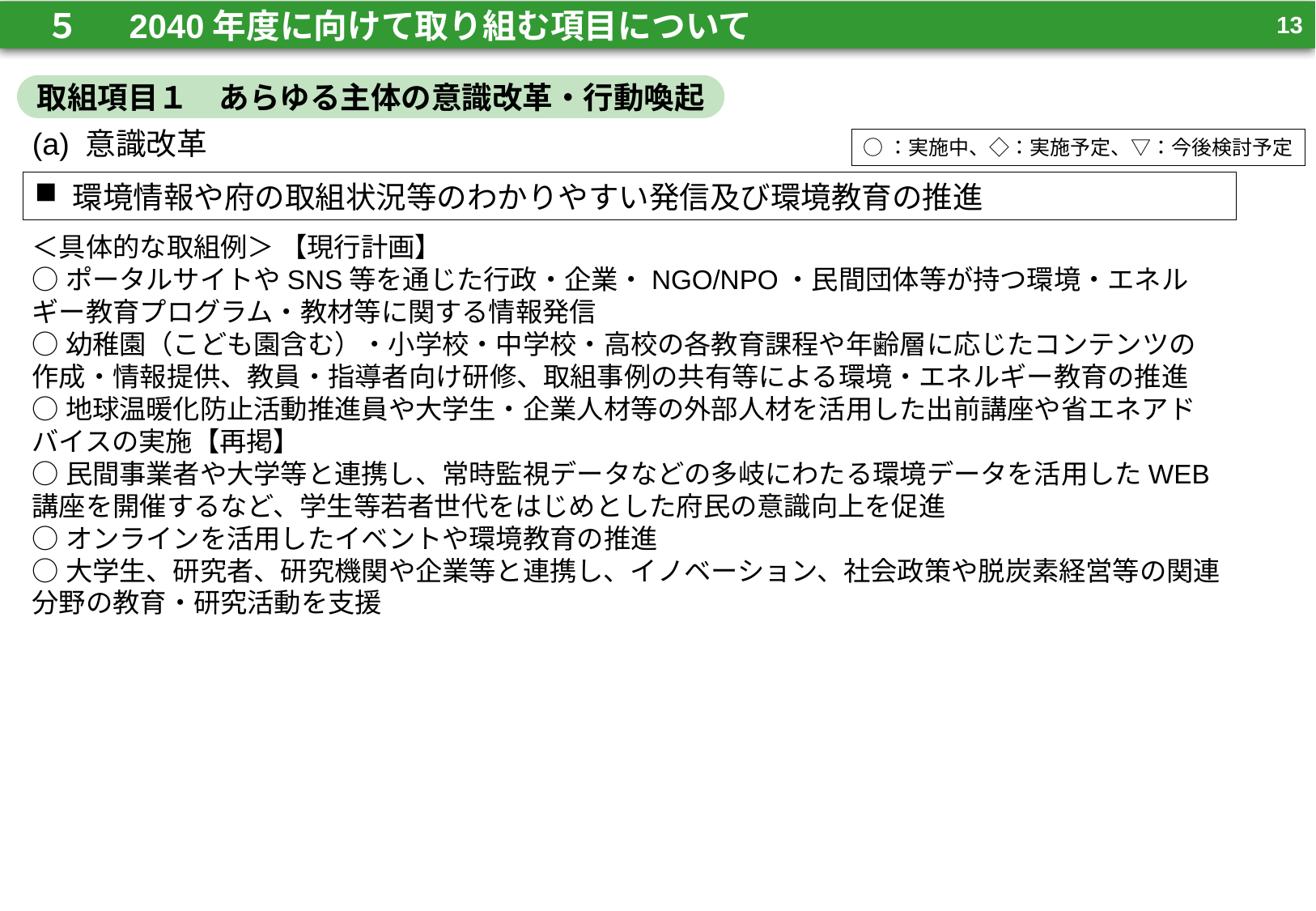

13
　５　 2040年度に向けて取り組む項目について
13
取組項目１　あらゆる主体の意識改革・行動喚起
(a) 意識改革
○：実施中、◇：実施予定、▽：今後検討予定
環境情報や府の取組状況等のわかりやすい発信及び環境教育の推進
＜具体的な取組例＞ 【現行計画】
○ポータルサイトやSNS等を通じた行政・企業・NGO/NPO・民間団体等が持つ環境・エネルギー教育プログラム・教材等に関する情報発信
○幼稚園（こども園含む）・小学校・中学校・高校の各教育課程や年齢層に応じたコンテンツの作成・情報提供、教員・指導者向け研修、取組事例の共有等による環境・エネルギー教育の推進
○地球温暖化防止活動推進員や大学生・企業人材等の外部人材を活用した出前講座や省エネアドバイスの実施【再掲】
○民間事業者や大学等と連携し、常時監視データなどの多岐にわたる環境データを活用したWEB講座を開催するなど、学生等若者世代をはじめとした府民の意識向上を促進
○オンラインを活用したイベントや環境教育の推進
○大学生、研究者、研究機関や企業等と連携し、イノベーション、社会政策や脱炭素経営等の関連分野の教育・研究活動を支援